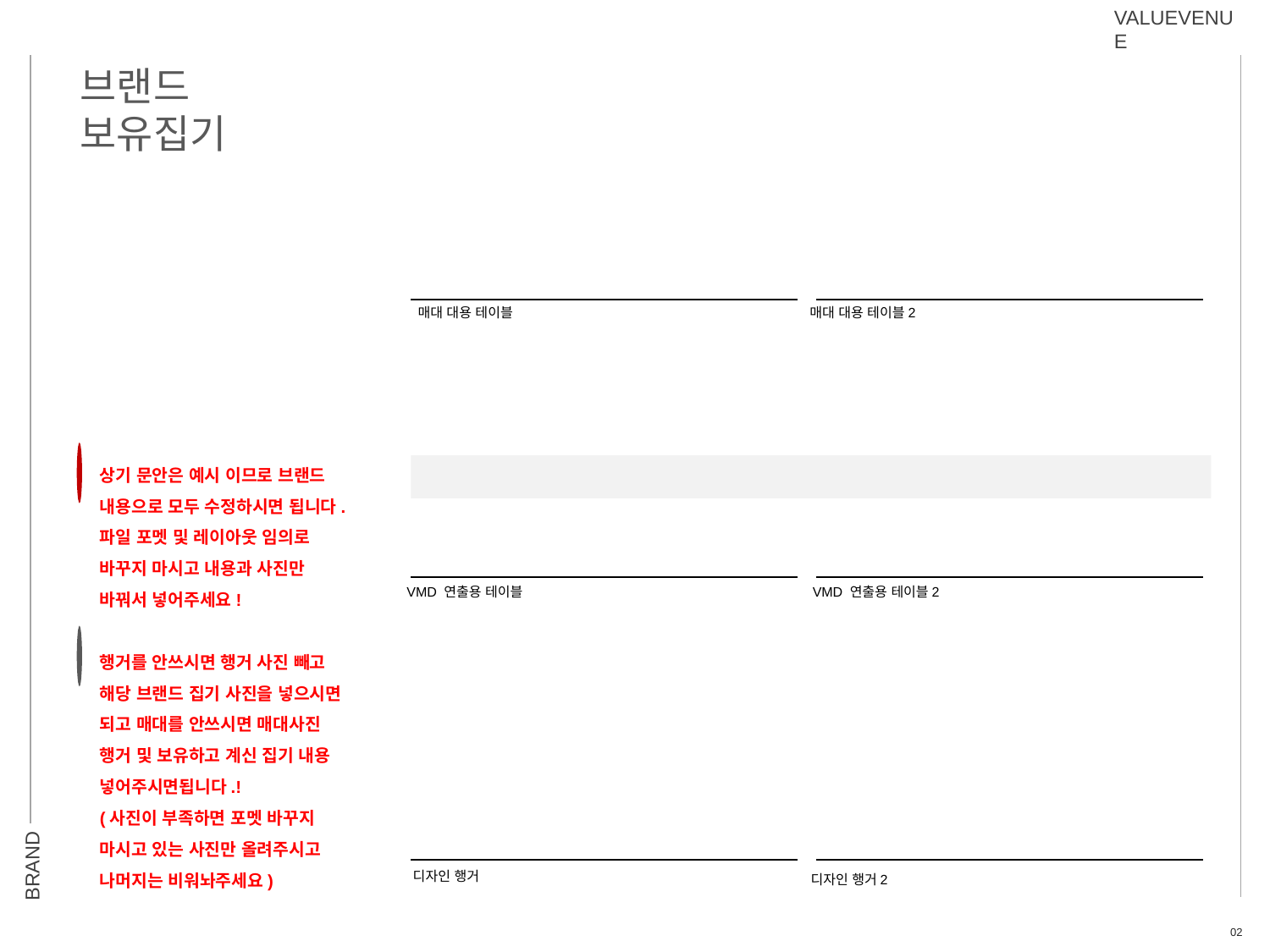

VALUEVENUE
브랜드 보유집기
매대 대용 테이블
매대 대용 테이블2
상기 문안은 예시 이므로 브랜드 내용으로 모두 수정하시면 됩니다.
파일 포멧 및 레이아웃 임의로 바꾸지 마시고 내용과 사진만 바꿔서 넣어주세요!

행거를 안쓰시면 행거 사진 빼고 해당 브랜드 집기 사진을 넣으시면 되고 매대를 안쓰시면 매대사진 행거 및 보유하고 계신 집기 내용 넣어주시면됩니다.!
(사진이 부족하면 포멧 바꾸지 마시고 있는 사진만 올려주시고 나머지는 비워놔주세요)

VMD 연출용 테이블
VMD 연출용 테이블2

BRAND
디자인 행거
디자인 행거2
02